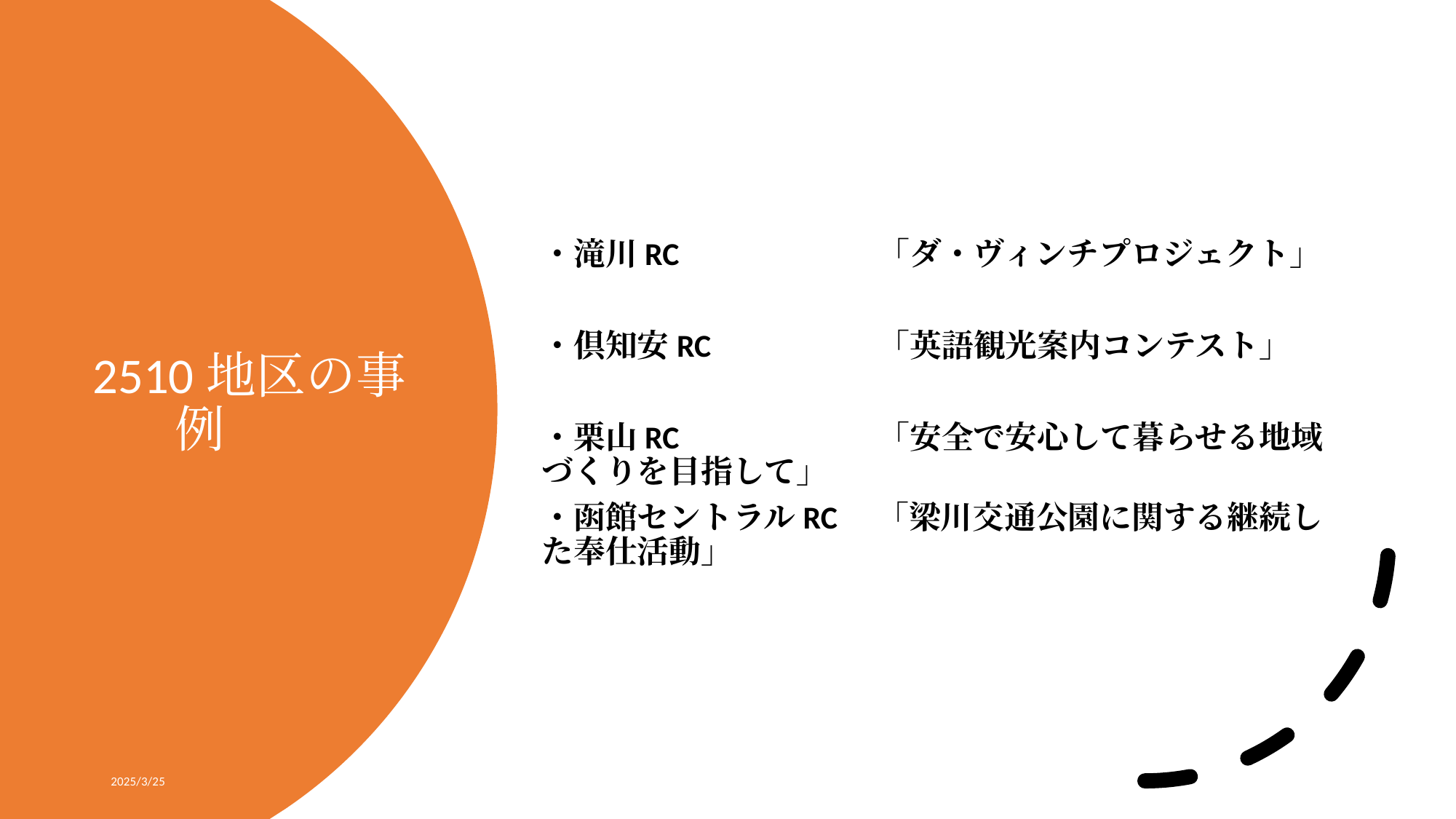

・滝川RC　　　　　　「ダ・ヴィンチプロジェクト」

・倶知安RC　　　　　「英語観光案内コンテスト」

・栗山RC　　　　　　「安全で安心して暮らせる地域づくりを目指して」
・函館セントラルRC　「梁川交通公園に関する継続した奉仕活動」
# 2510地区の事例

2025/3/25